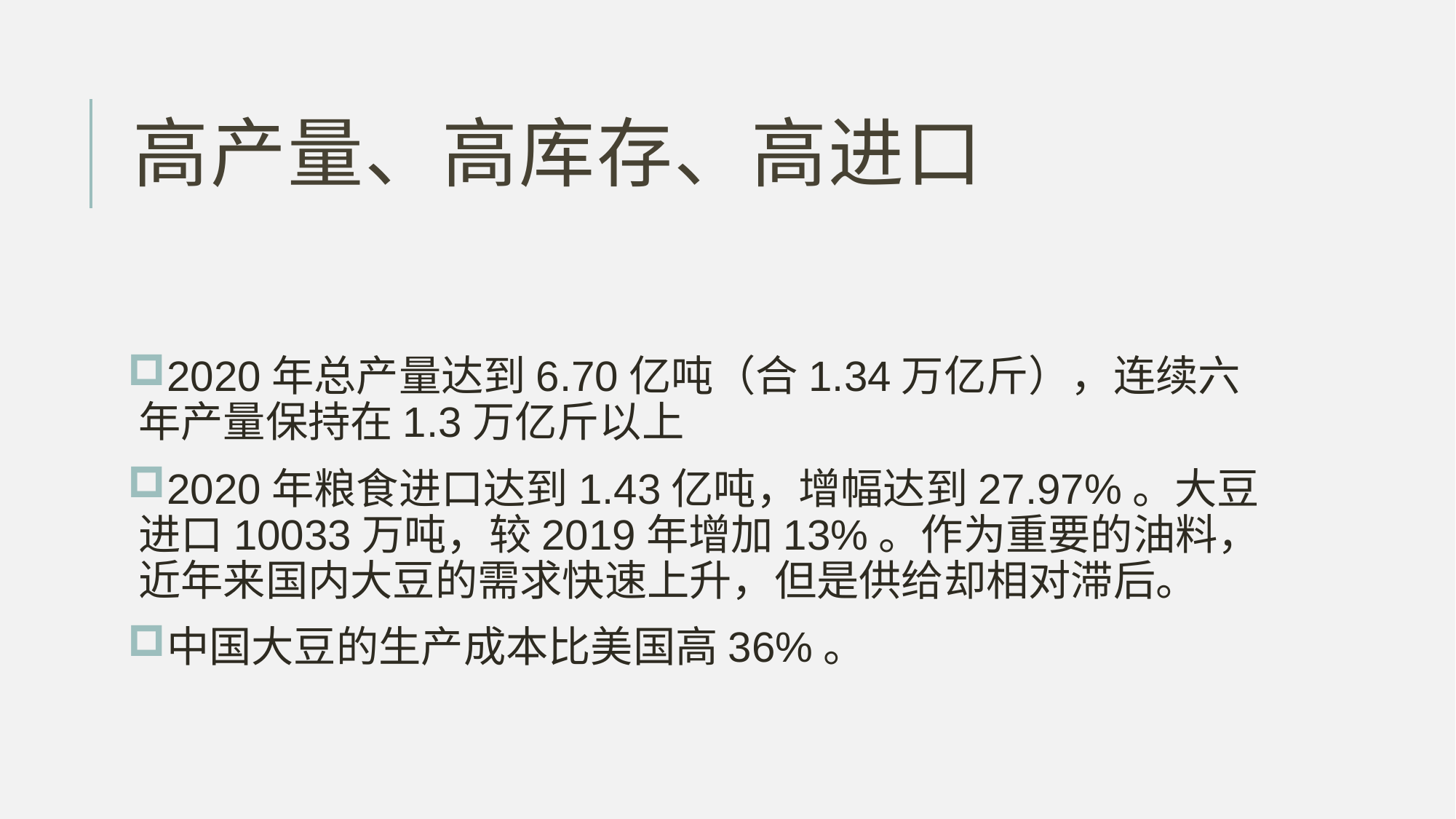

# 高产量、高库存、高进口
2020年总产量达到6.70亿吨（合1.34万亿斤），连续六年产量保持在1.3万亿斤以上
2020年粮食进口达到1.43亿吨，增幅达到27.97%。大豆进口10033万吨，较2019年增加13%。作为重要的油料，近年来国内大豆的需求快速上升，但是供给却相对滞后。
中国大豆的生产成本比美国高36%。